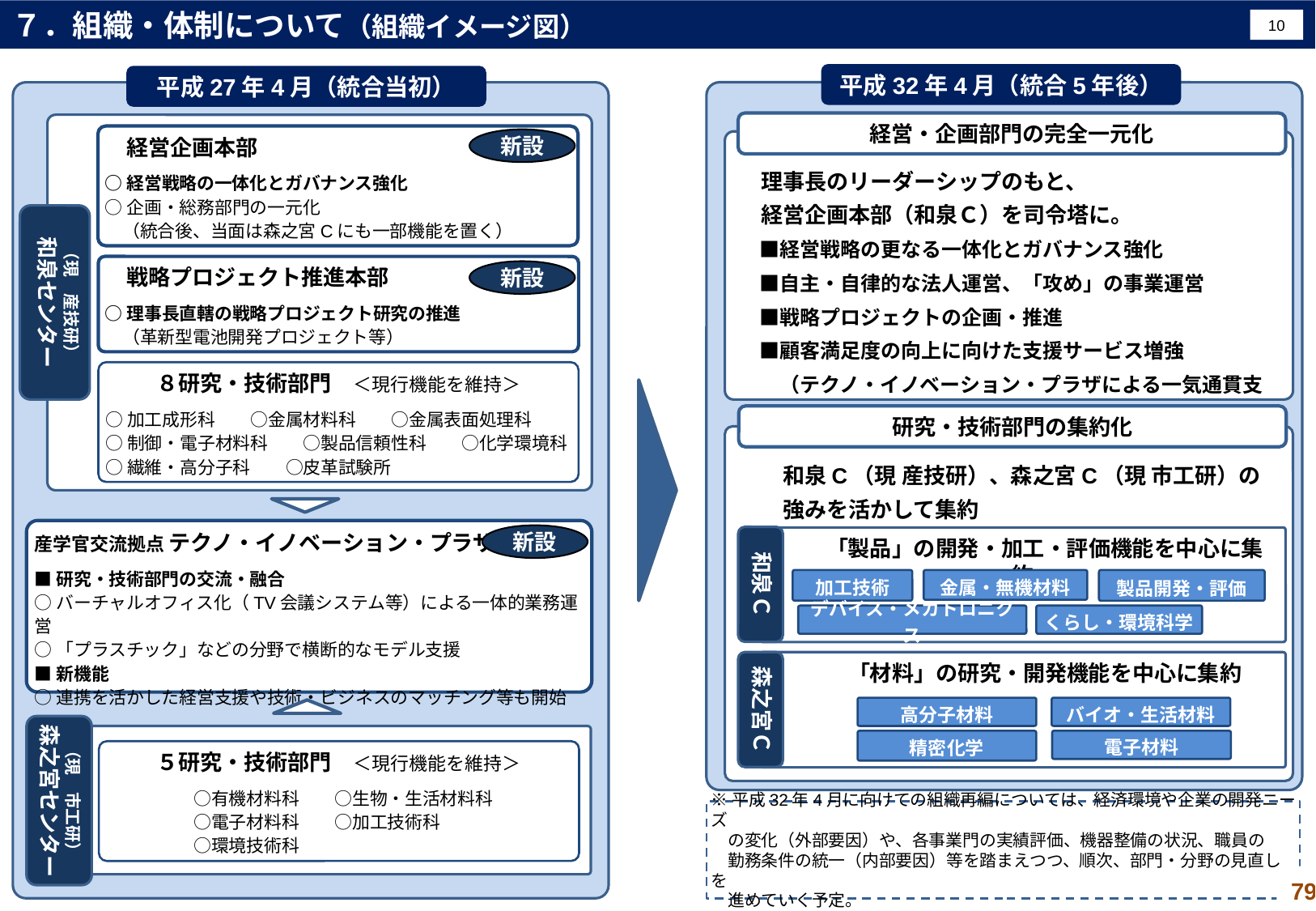

７．組織・体制について（組織イメージ図）
10
平成32年4月（統合5年後）
平成27年4月（統合当初）

経営・企画部門の完全一元化

　経営企画本部

○経営戦略の一体化とガバナンス強化
○企画・総務部門の一元化
　（統合後、当面は森之宮Cにも一部機能を置く）
新設

　理事長のリーダーシップのもと、
　経営企画本部（和泉Ｃ）を司令塔に。
　■経営戦略の更なる一体化とガバナンス強化
　■自主・自律的な法人運営、「攻め」の事業運営
　■戦略プロジェクトの企画・推進
　■顧客満足度の向上に向けた支援サービス増強
　　（テクノ・イノベーション・プラザによる一気通貫支援）等
（現　産技研）
和泉センター

　戦略プロジェクト推進本部

○理事長直轄の戦略プロジェクト研究の推進
　（革新型電池開発プロジェクト等）
新設
８研究・技術部門　＜現行機能を維持＞

○加工成形科　　○金属材料科　　○金属表面処理科
○制御・電子材料科　　○製品信頼性科　　○化学環境科
○繊維・高分子科　　○皮革試験所
研究・技術部門の集約化

　　和泉C（現 産技研）、森之宮C（現 市工研）の
　　強みを活かして集約

産学官交流拠点 テクノ・イノベーション・プラザ

■研究・技術部門の交流・融合
○バーチャルオフィス化（TV会議システム等）による一体的業務運営
○「プラスチック」などの分野で横断的なモデル支援
■新機能
○連携を活かした経営支援や技術・ビジネスのマッチング等も開始
新設
和泉Ｃ
　　「製品」の開発・加工・評価機能を中心に集約

製品開発・評価
加工技術
金属・無機材料
デバイス・メカトロニクス
くらし・環境科学

森之宮Ｃ
　　「材料」の研究・開発機能を中心に集約

バイオ・生活材料
高分子材料

（現　市工研）
森之宮センター

精密化学
電子材料
５研究・技術部門　＜現行機能を維持＞

　　　　　○有機材料科　　○生物・生活材料科
　　　　　○電子材料科　　○加工技術科
　　　　　○環境技術科
※平成32年4月に向けての組織再編については、経済環境や企業の開発ニーズ
　の変化（外部要因）や、各事業門の実績評価、機器整備の状況、職員の
　勤務条件の統一（内部要因）等を踏まえつつ、順次、部門・分野の見直しを
　進めていく予定。
79